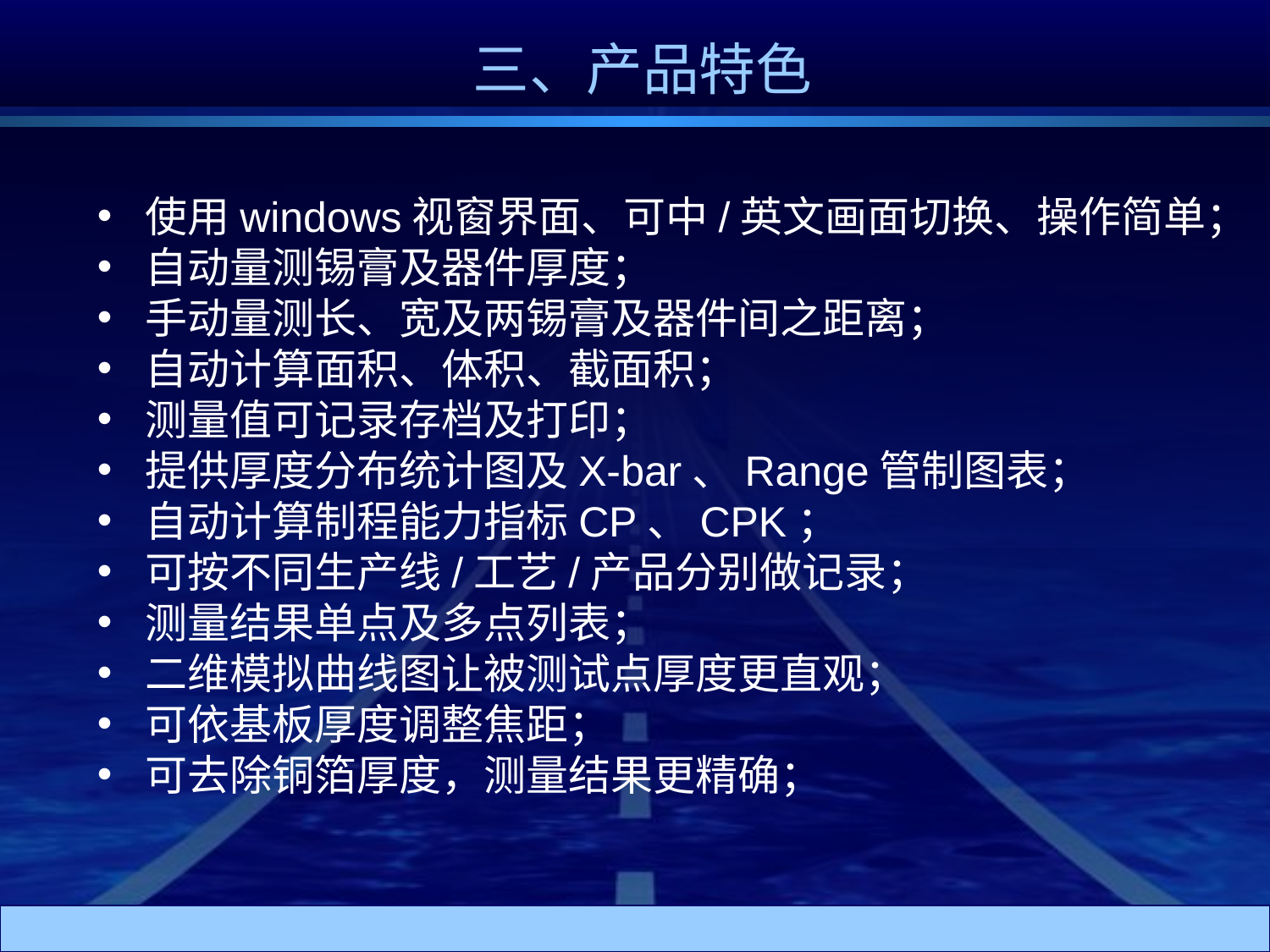

# 三、产品特色
使用windows视窗界面、可中/英文画面切换、操作简单；
自动量测锡膏及器件厚度；
手动量测长、宽及两锡膏及器件间之距离；
自动计算面积、体积、截面积；
测量值可记录存档及打印；
提供厚度分布统计图及X-bar、Range管制图表；
自动计算制程能力指标CP、CPK；
可按不同生产线/工艺/产品分别做记录；
测量结果单点及多点列表；
二维模拟曲线图让被测试点厚度更直观；
可依基板厚度调整焦距；
可去除铜箔厚度，测量结果更精确；